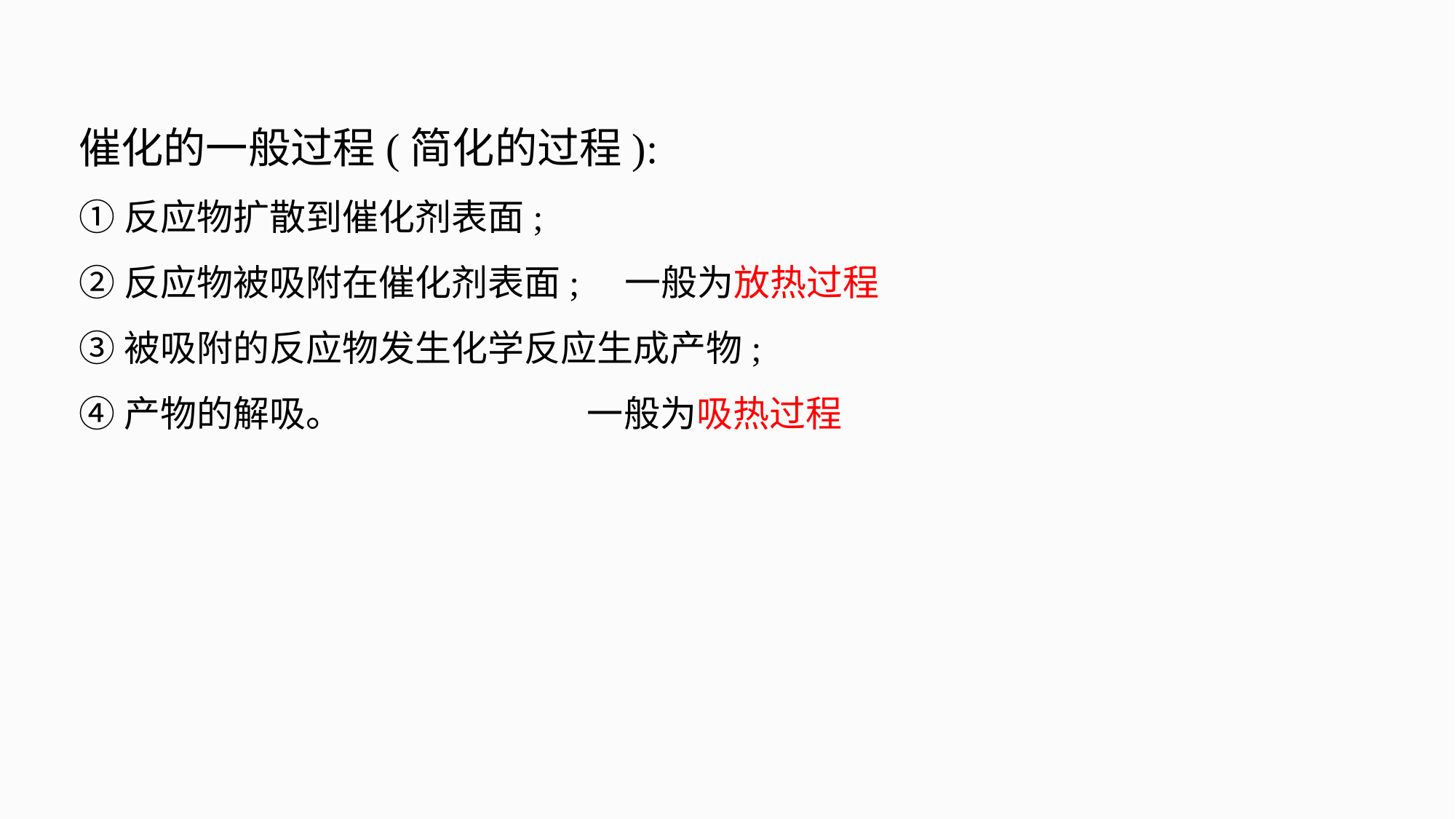

催化的一般过程(简化的过程):
①反应物扩散到催化剂表面;
②反应物被吸附在催化剂表面;    一般为放热过程
③被吸附的反应物发生化学反应生成产物;
④产物的解吸。                              一般为吸热过程